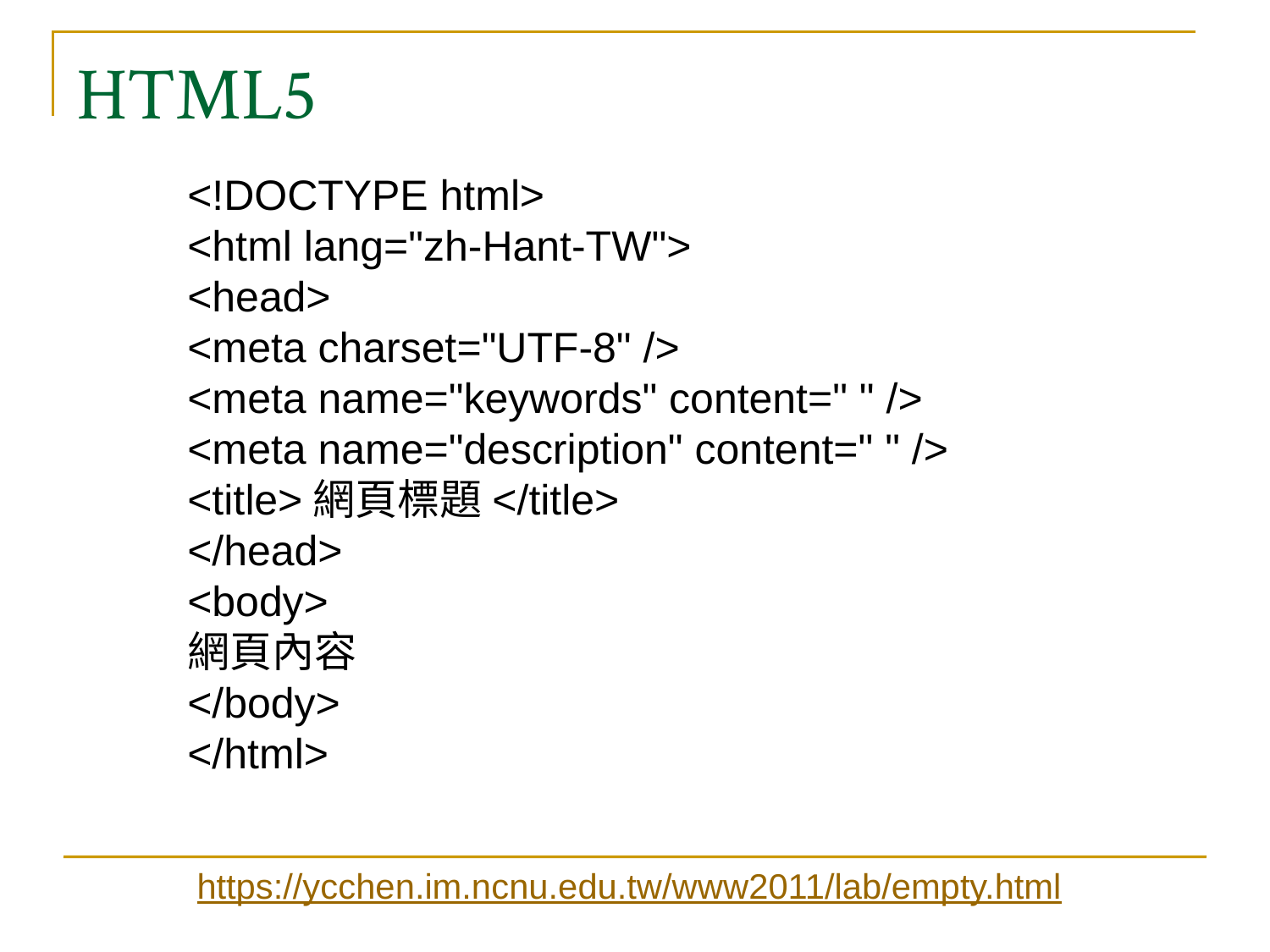

# HTML5
<!DOCTYPE html>
<html lang="zh-Hant-TW">
<head>
<meta charset="UTF-8" />
<meta name="keywords" content=" " />
<meta name="description" content=" " />
<title>網頁標題</title>
</head>
<body>
網頁內容
</body>
</html>
https://ycchen.im.ncnu.edu.tw/www2011/lab/empty.html